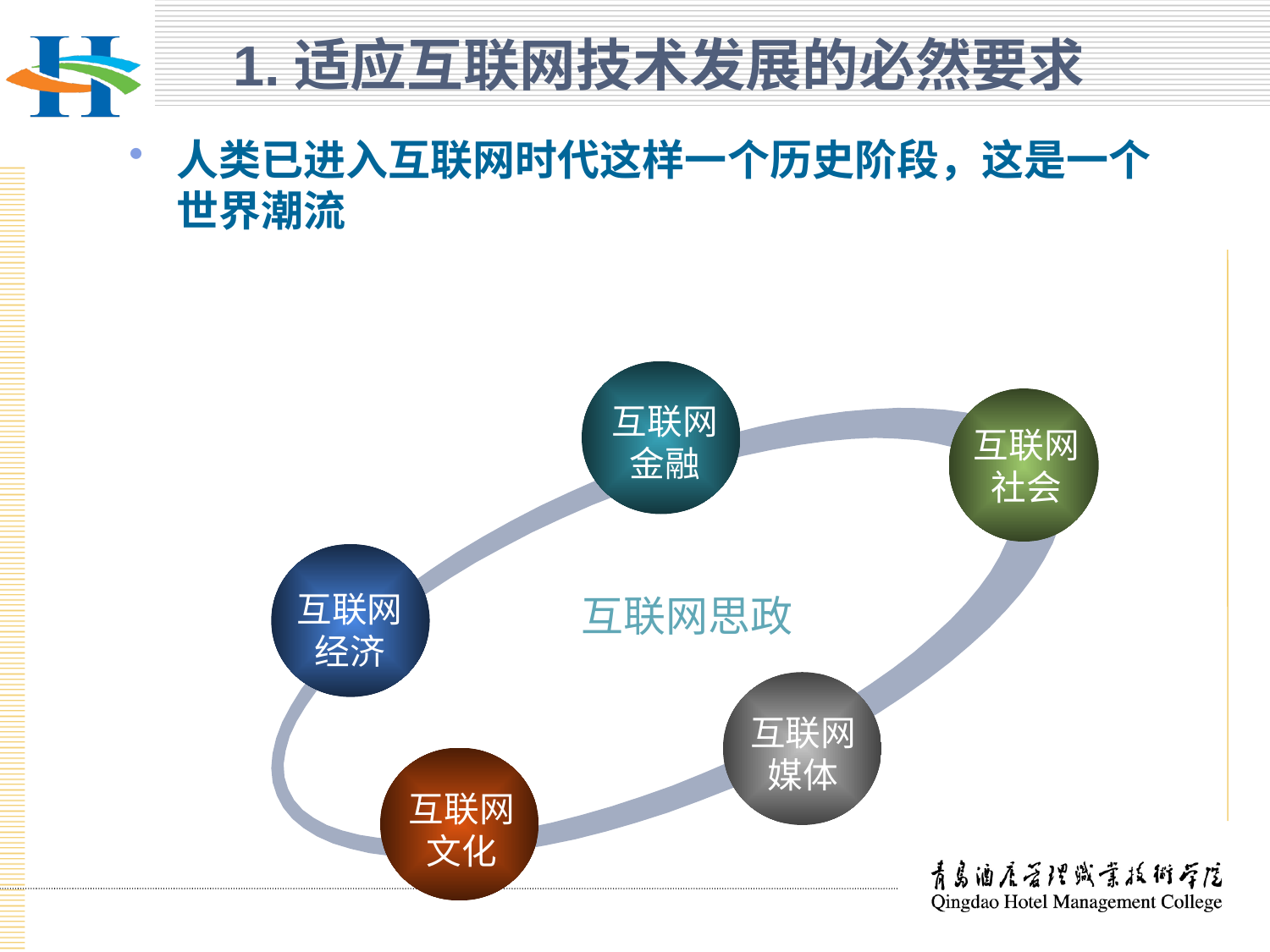

# 1.适应互联网技术发展的必然要求
人类已进入互联网时代这样一个历史阶段，这是一个世界潮流

互联网
金融
互联网
社会

互联网
经济
互联网思政

互联网
媒体

互联网
文化